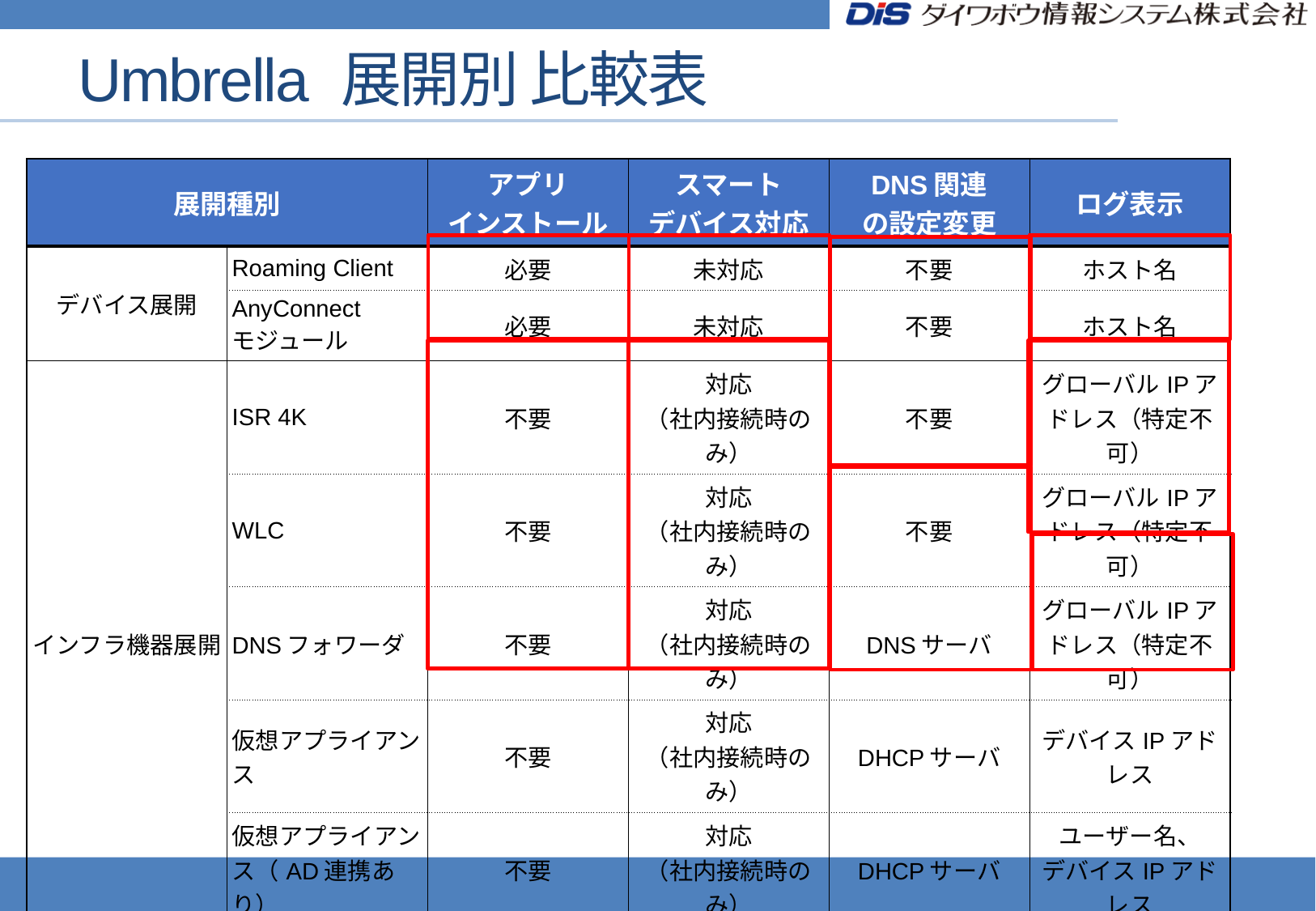

# Umbrella 展開別 比較表
| 展開種別 |  | アプリ インストール | スマート デバイス対応 | DNS関連 の設定変更 | ログ表示 |
| --- | --- | --- | --- | --- | --- |
| デバイス展開 | Roaming Client | 必要 | 未対応 | 不要 | ホスト名 |
|  | AnyConnect モジュール | 必要 | 未対応 | 不要 | ホスト名 |
| インフラ機器展開 | ISR 4K | 不要 | 対応 （社内接続時のみ） | 不要 | グローバルIPアドレス（特定不可） |
|  | WLC | 不要 | 対応 （社内接続時のみ） | 不要 | グローバルIPアドレス（特定不可） |
|  | DNSフォワーダ | 不要 | 対応 （社内接続時のみ） | DNSサーバ | グローバルIPアドレス（特定不可） |
|  | 仮想アプライアンス | 不要 | 対応 （社内接続時のみ） | DHCPサーバ | デバイスIPアドレス |
|  | 仮想アプライアンス（AD連携あり） | 不要 | 対応 （社内接続時のみ） | DHCPサーバ | ユーザー名、 デバイスIPアドレス |